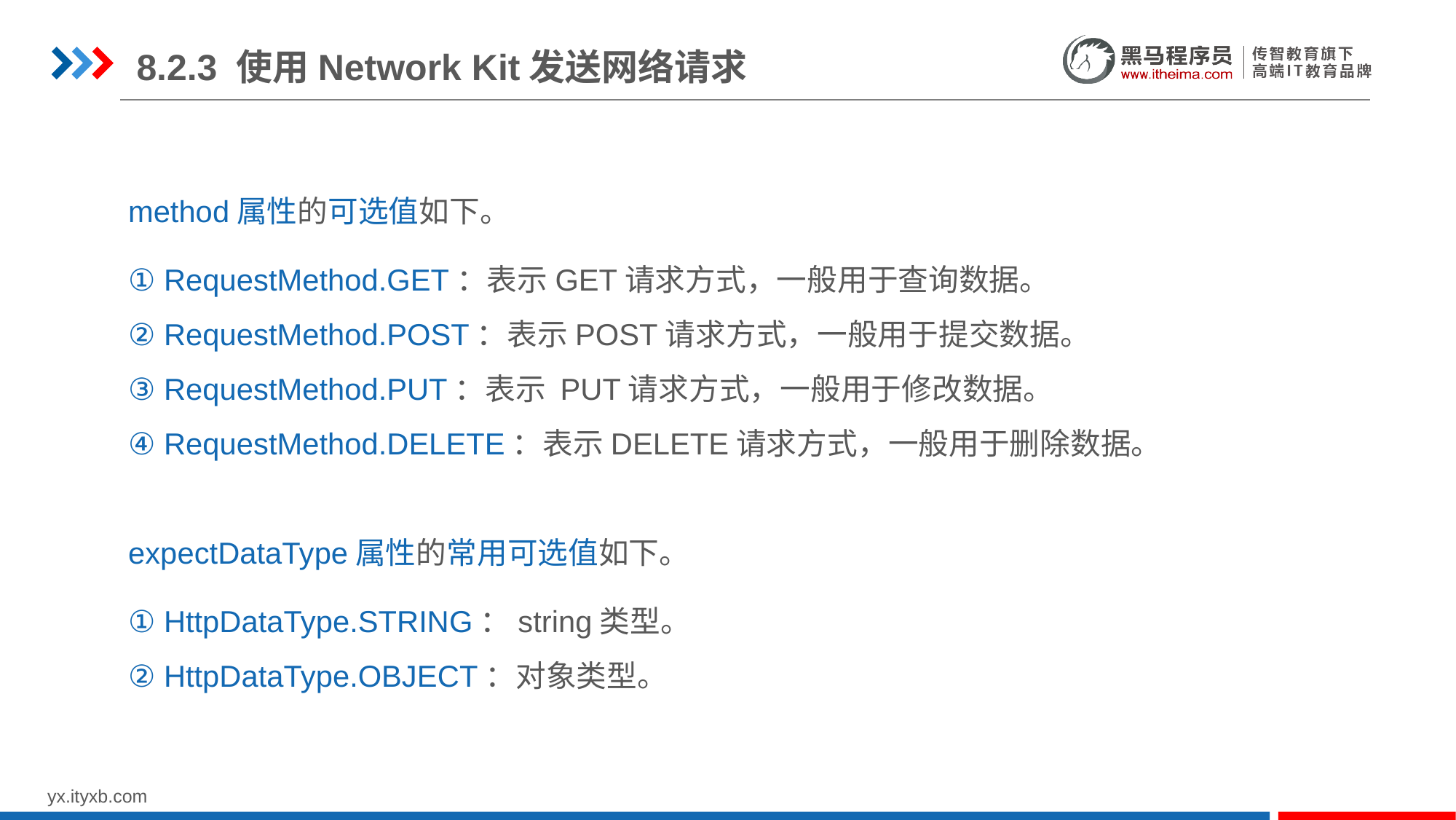

8.2.3 使用Network Kit发送网络请求
method属性的可选值如下。

① RequestMethod.GET：表示GET请求方式，一般用于查询数据。
② RequestMethod.POST：表示POST请求方式，一般用于提交数据。
③ RequestMethod.PUT：表示 PUT请求方式，一般用于修改数据。
④ RequestMethod.DELETE：表示DELETE请求方式，一般用于删除数据。

expectDataType属性的常用可选值如下。

① HttpDataType.STRING：string类型。
② HttpDataType.OBJECT：对象类型。